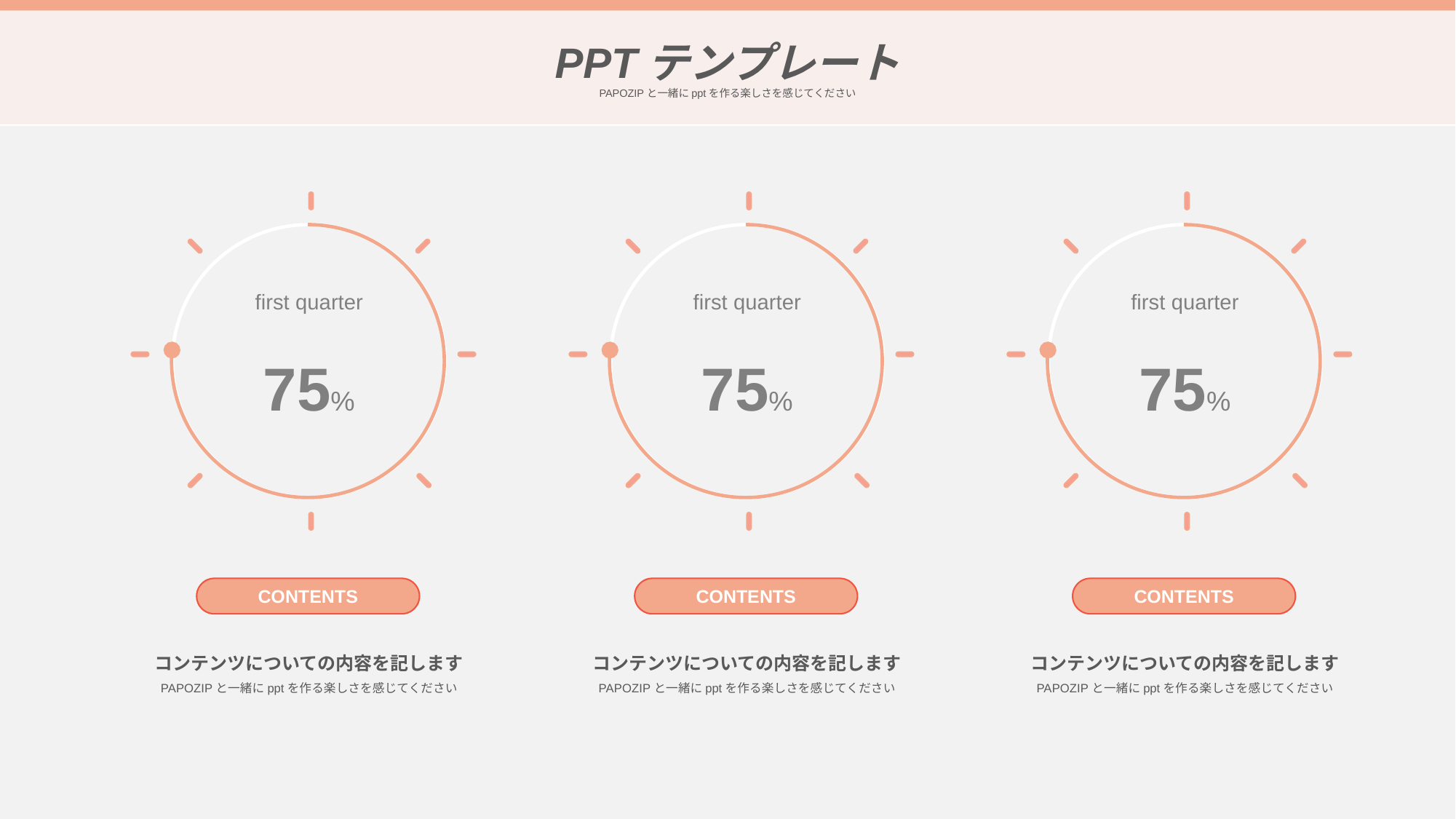

PPTテンプレート
PAPOZIPと一緒にpptを作る楽しさを感じてください

first quarter
75%
first quarter
75%
first quarter
75%
CONTENTS
CONTENTS
CONTENTS
コンテンツについての内容を記します
PAPOZIPと一緒にpptを作る楽しさを感じてください
コンテンツについての内容を記します
PAPOZIPと一緒にpptを作る楽しさを感じてください
コンテンツについての内容を記します
PAPOZIPと一緒にpptを作る楽しさを感じてください